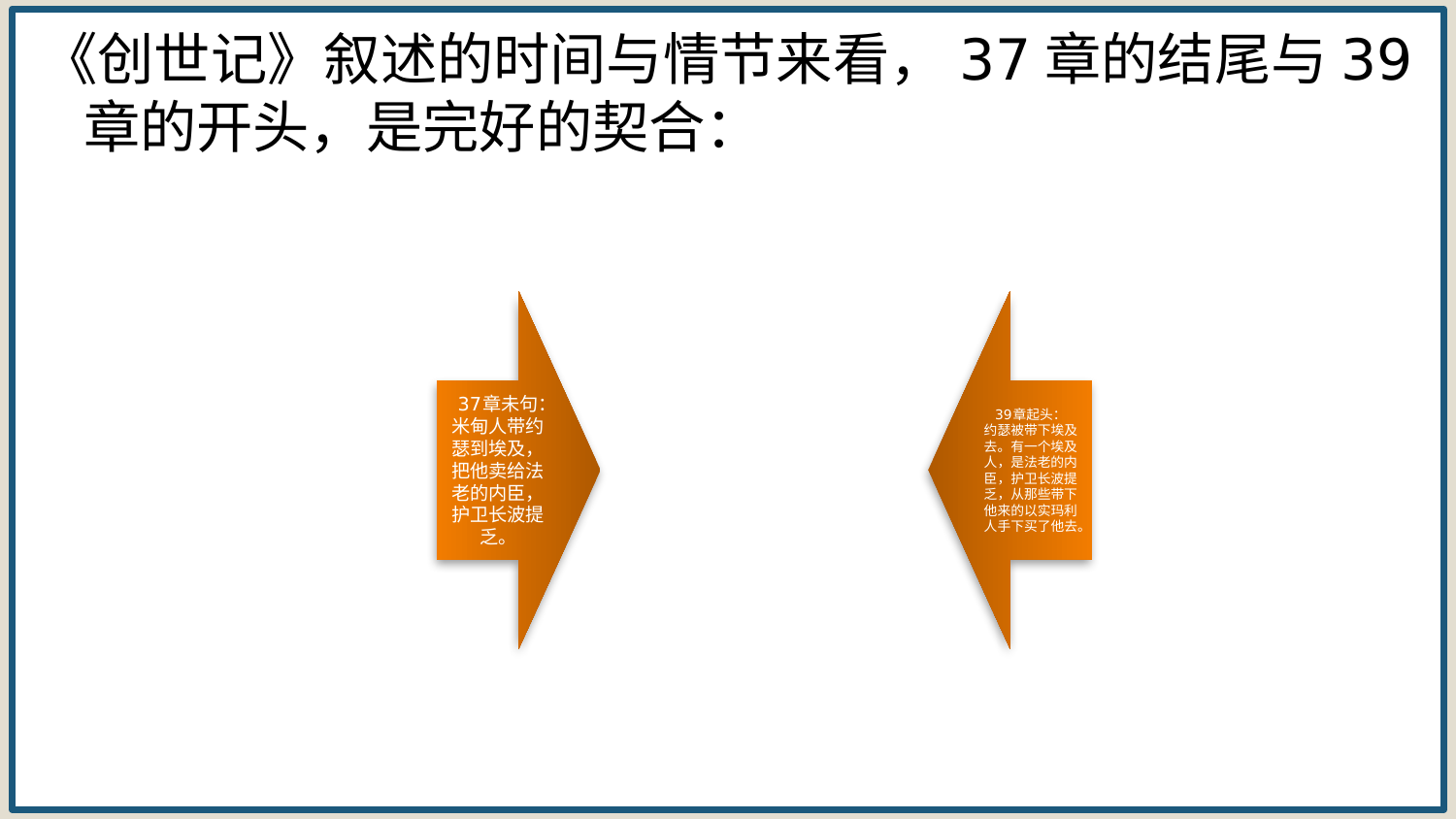

《创世记》叙述的时间与情节来看，37章的结尾与39章的开头，是完好的契合：

37章未句：
米甸人带约瑟到埃及，把他卖给法老的内臣，护卫长波提乏。
39章起头：
约瑟被带下埃及去。有一个埃及人，是法老的内臣，护卫长波提乏，从那些带下他来的以实玛利人手下买了他去。